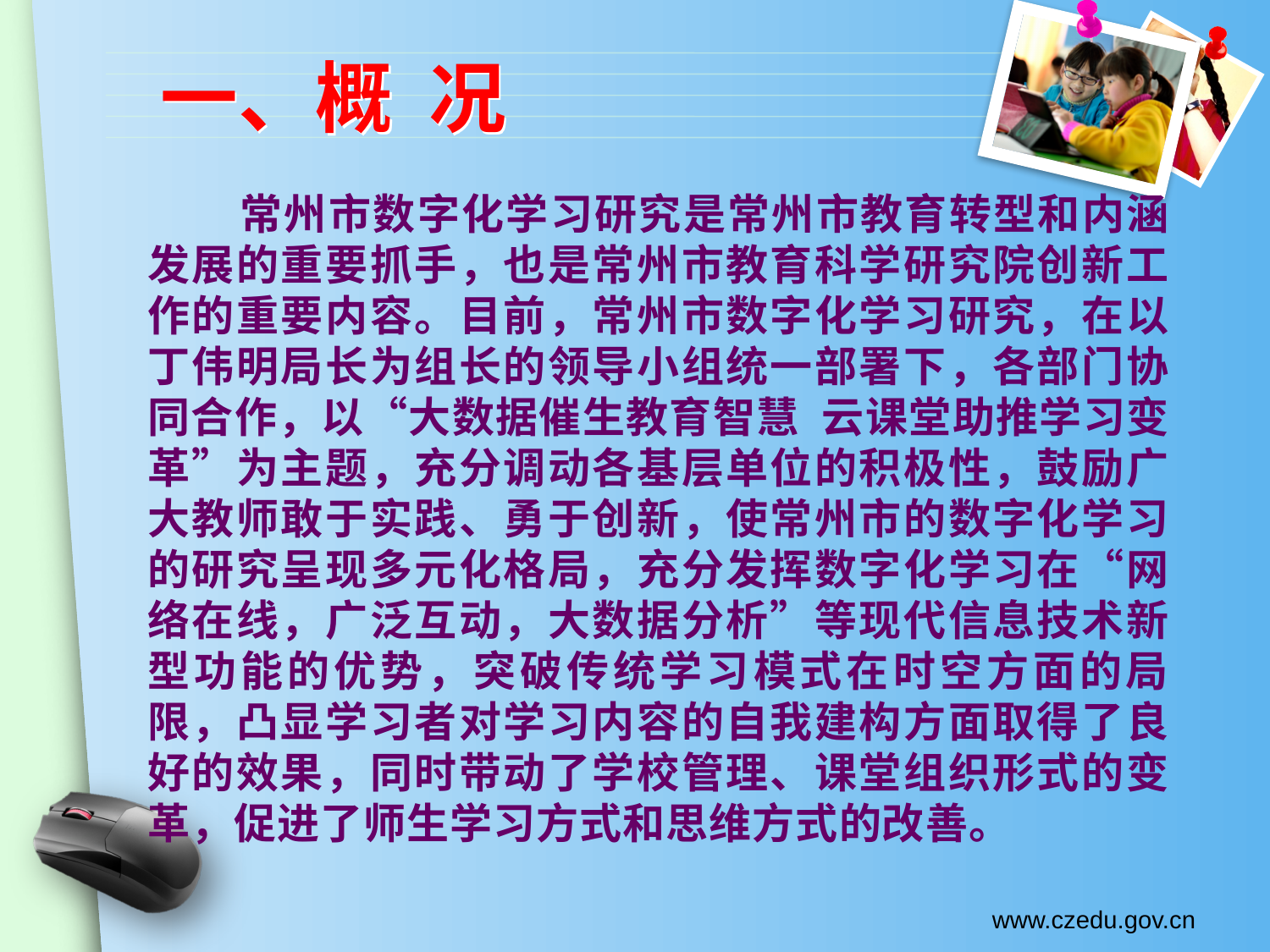

一、概  况
       常州市数字化学习研究是常州市教育转型和内涵发展的重要抓手，也是常州市教育科学研究院创新工作的重要内容。目前，常州市数字化学习研究，在以丁伟明局长为组长的领导小组统一部署下，各部门协同合作，以“大数据催生教育智慧  云课堂助推学习变革”为主题，充分调动各基层单位的积极性，鼓励广大教师敢于实践、勇于创新，使常州市的数字化学习的研究呈现多元化格局，充分发挥数字化学习在“网络在线，广泛互动，大数据分析”等现代信息技术新型功能的优势，突破传统学习模式在时空方面的局限，凸显学习者对学习内容的自我建构方面取得了良好的效果，同时带动了学校管理、课堂组织形式的变革，促进了师生学习方式和思维方式的改善。